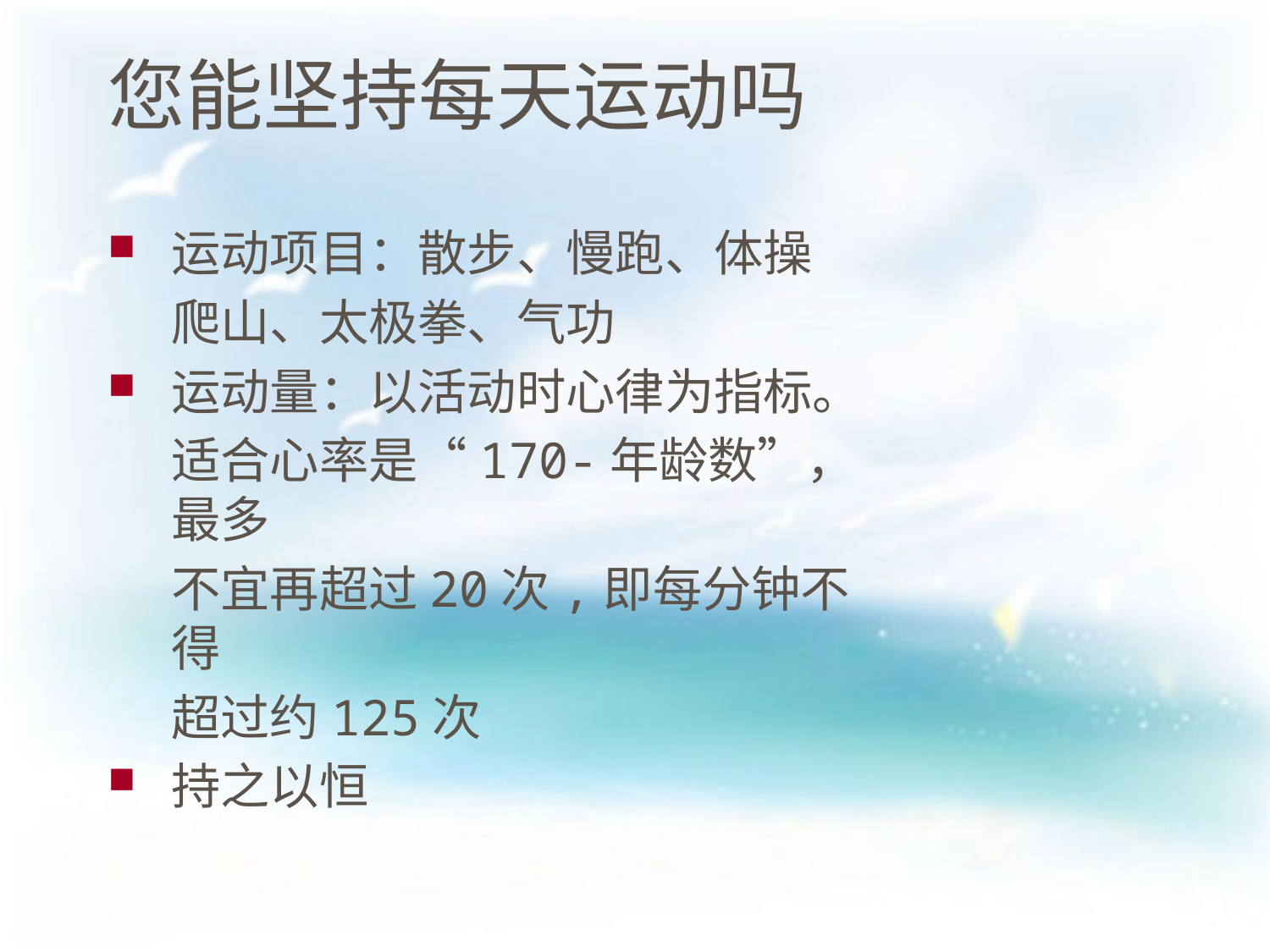

# 您能坚持每天运动吗
运动项目：散步、慢跑、体操
	爬山、太极拳、气功
运动量：以活动时心律为指标。
	适合心率是“170-年龄数”，最多
	不宜再超过20次,即每分钟不得
	超过约125次
持之以恒